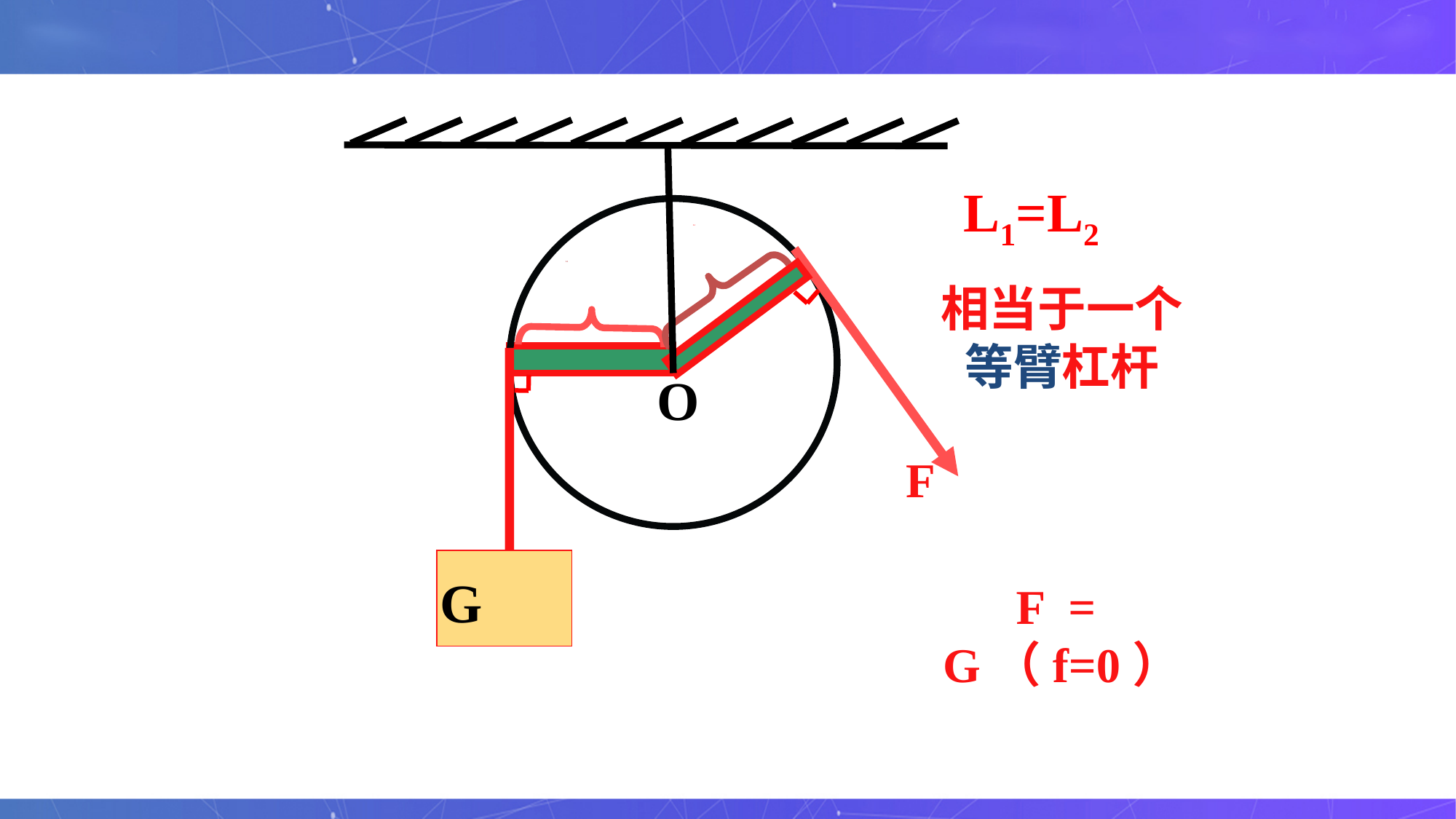

L1=L2

L1

L2

相当于一个等臂杠杆

O

F

G
F  =  G（f=0）